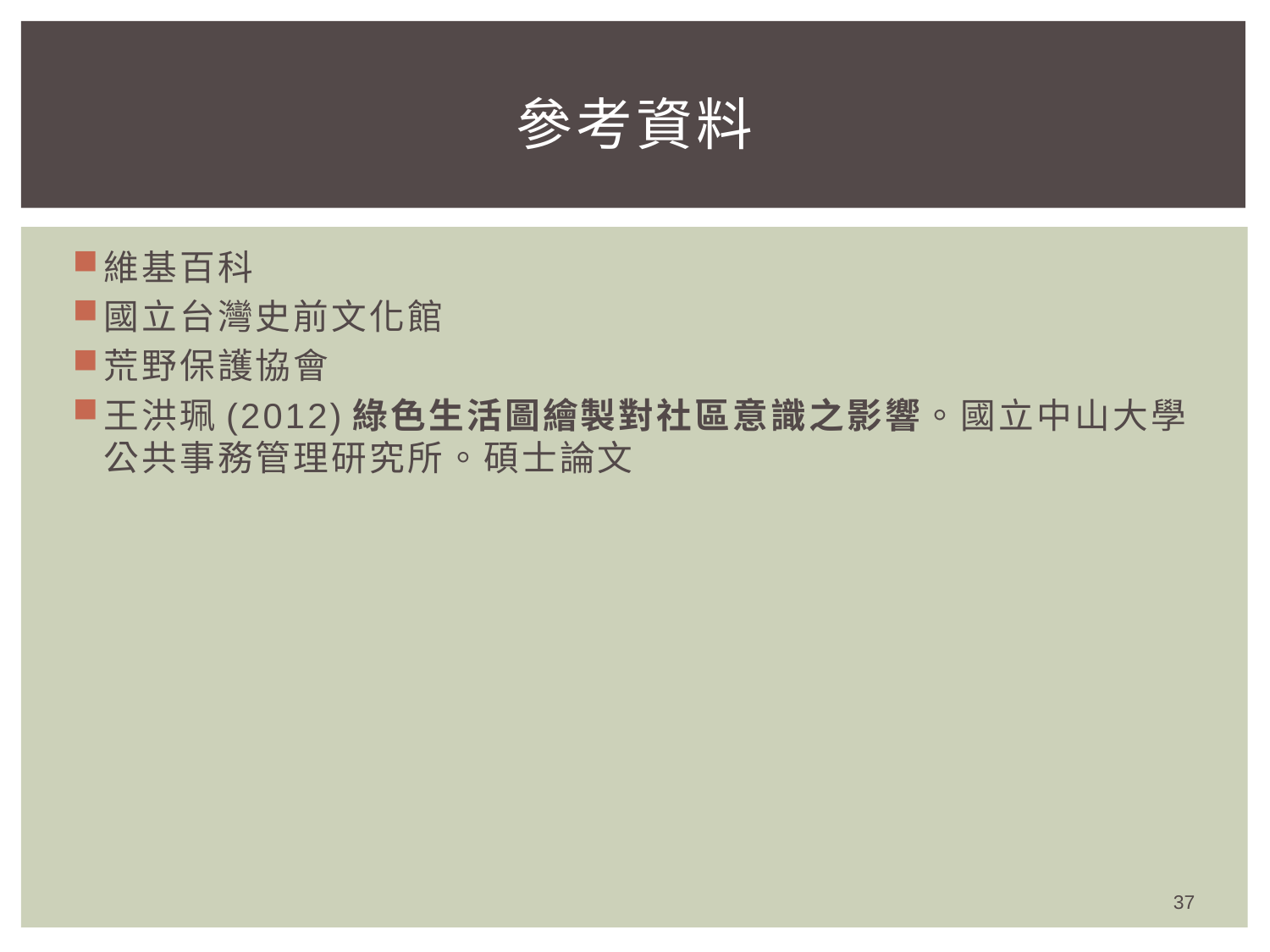

# 參考資料
維基百科
國立台灣史前文化館
荒野保護協會
王洪珮(2012)綠色生活圖繪製對社區意識之影響。國立中山大學公共事務管理研究所。碩士論文
37